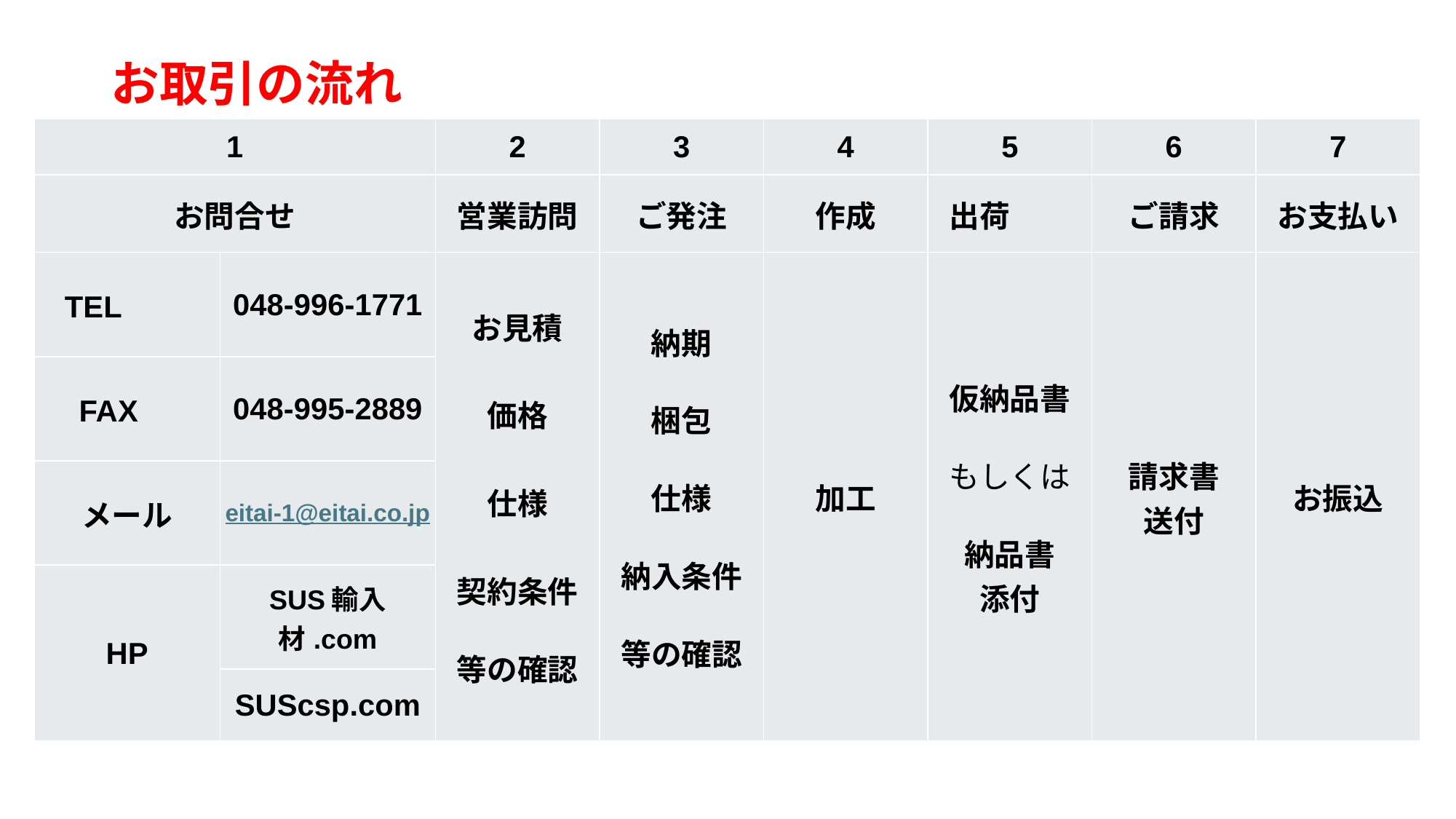

# お取引の流れ
| 1 |  | 2 | 3 | 4 | 5 | 6 | 7 |
| --- | --- | --- | --- | --- | --- | --- | --- |
| お問合せ |  | 営業訪問 | ご発注 | 作成 | 出荷 | ご請求 | お支払い |
| TEL | 048-996-1771 | お見積 　 価格 　 　　　 仕様 　　 契約条件 等の確認 | 納期 梱包 仕様 納入条件 等の確認 | 加工 | 仮納品書 もしくは 納品書 添付 | 請求書 送付 | お振込 |
| FAX | 048-995-2889 |  |  |  |  |  |  |
| メール | eitai-1@eitai.co.jp |  |  |  |  |  |  |
| HP | SUS輸入材.com |  |  |  |  |  |  |
|  | SUScsp.com |  |  |  |  |  |  |